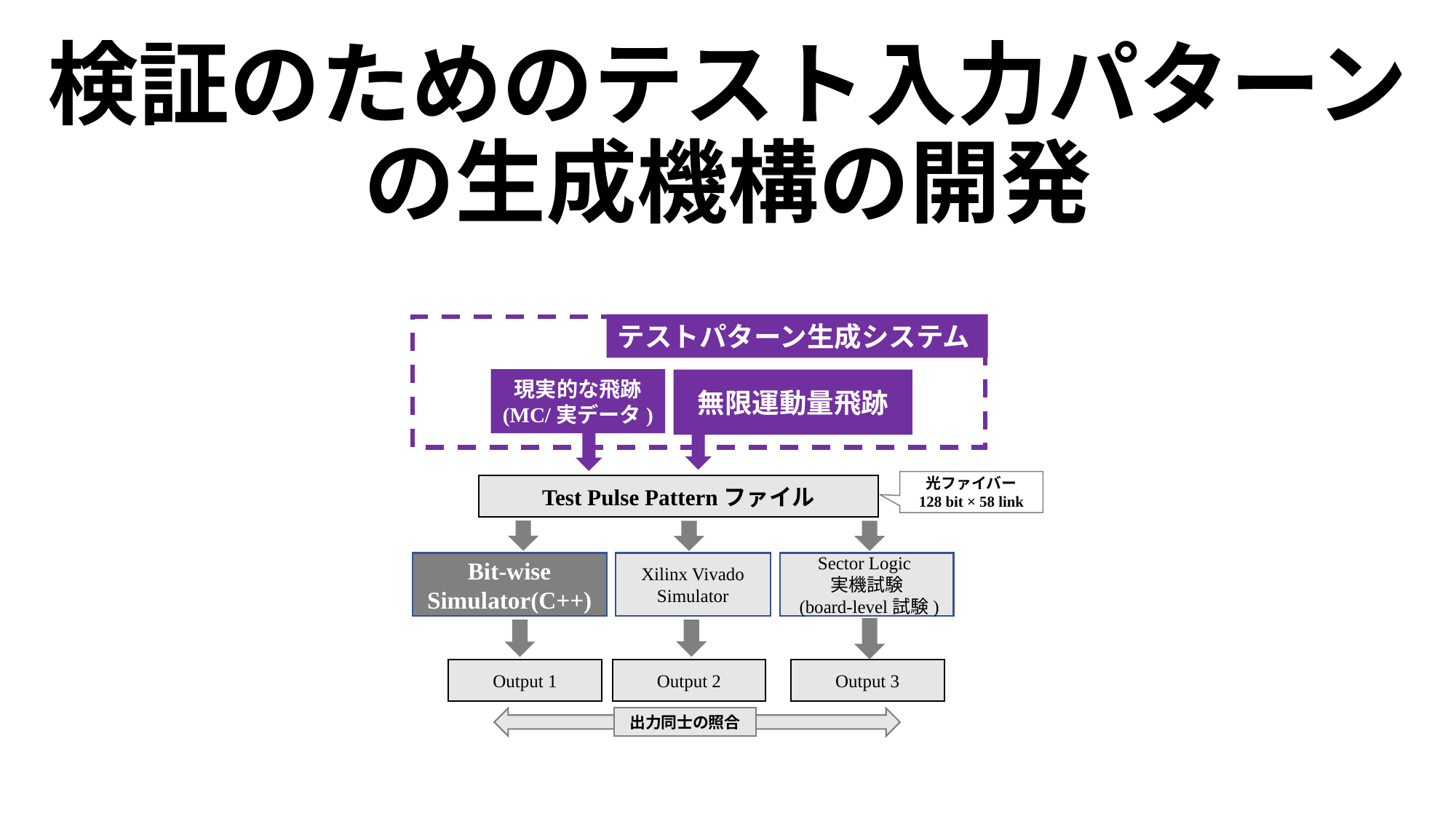

# 検証のためのテスト入力パターンの生成機構の開発
テストパターン生成システム

現実的な飛跡
(MC/実データ)

Test Pulse Patternファイル
Bit-wise Simulator(C++)
Sector Logic
実機試験
 (board-level試験)
Xilinx Vivado Simulator

Output 1
Output 2
Output 3
出力同士の照合

無限運動量飛跡
光ファイバー
128 bit × 58 link

2023/2/17
2022年度　ICEPPシンポジウム
16